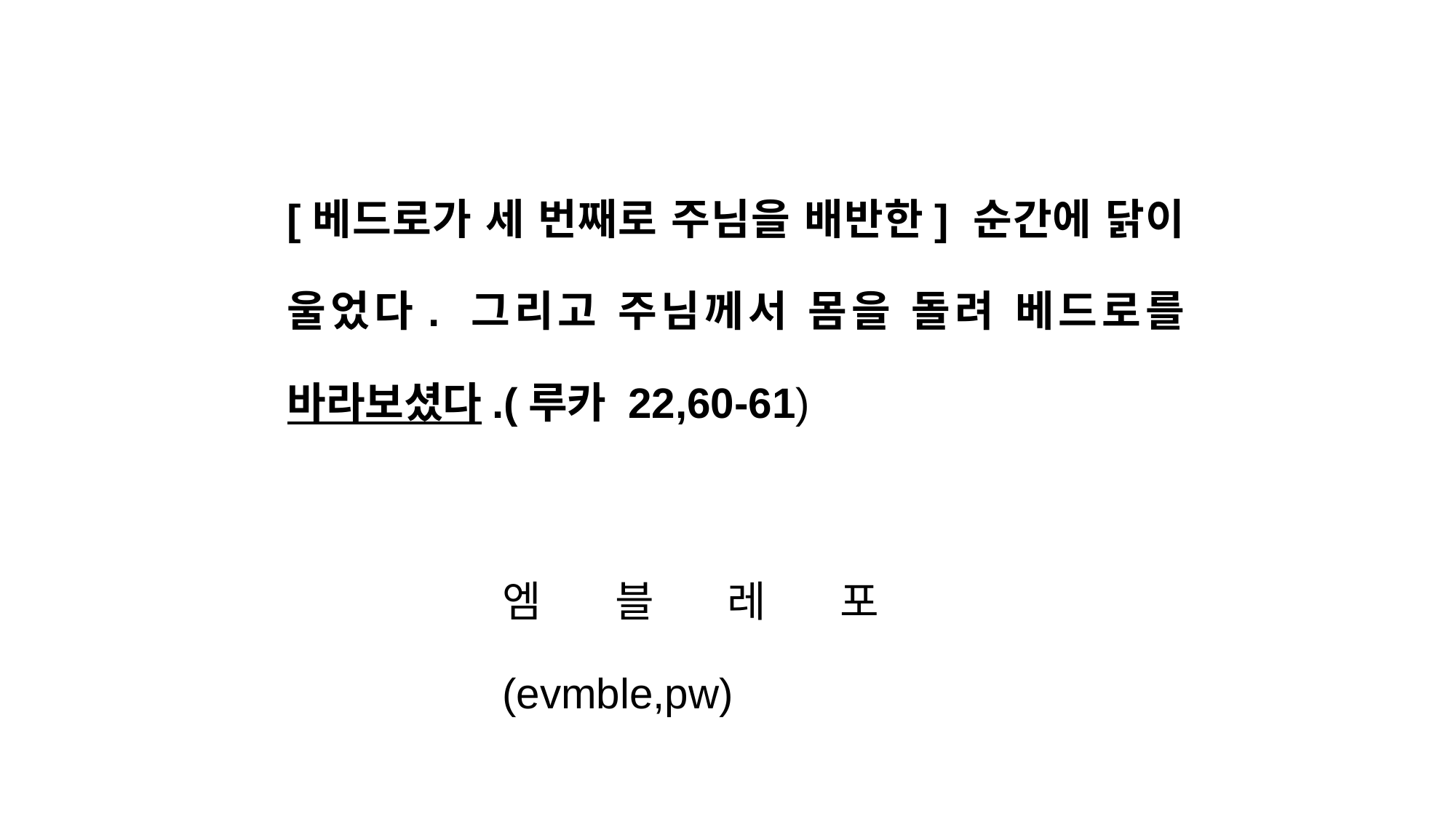

[베드로가 세 번째로 주님을 배반한] 순간에 닭이 울었다. 그리고 주님께서 몸을 돌려 베드로를 바라보셨다.(루카 22,60-61)
엠블레포(evmble,pw)